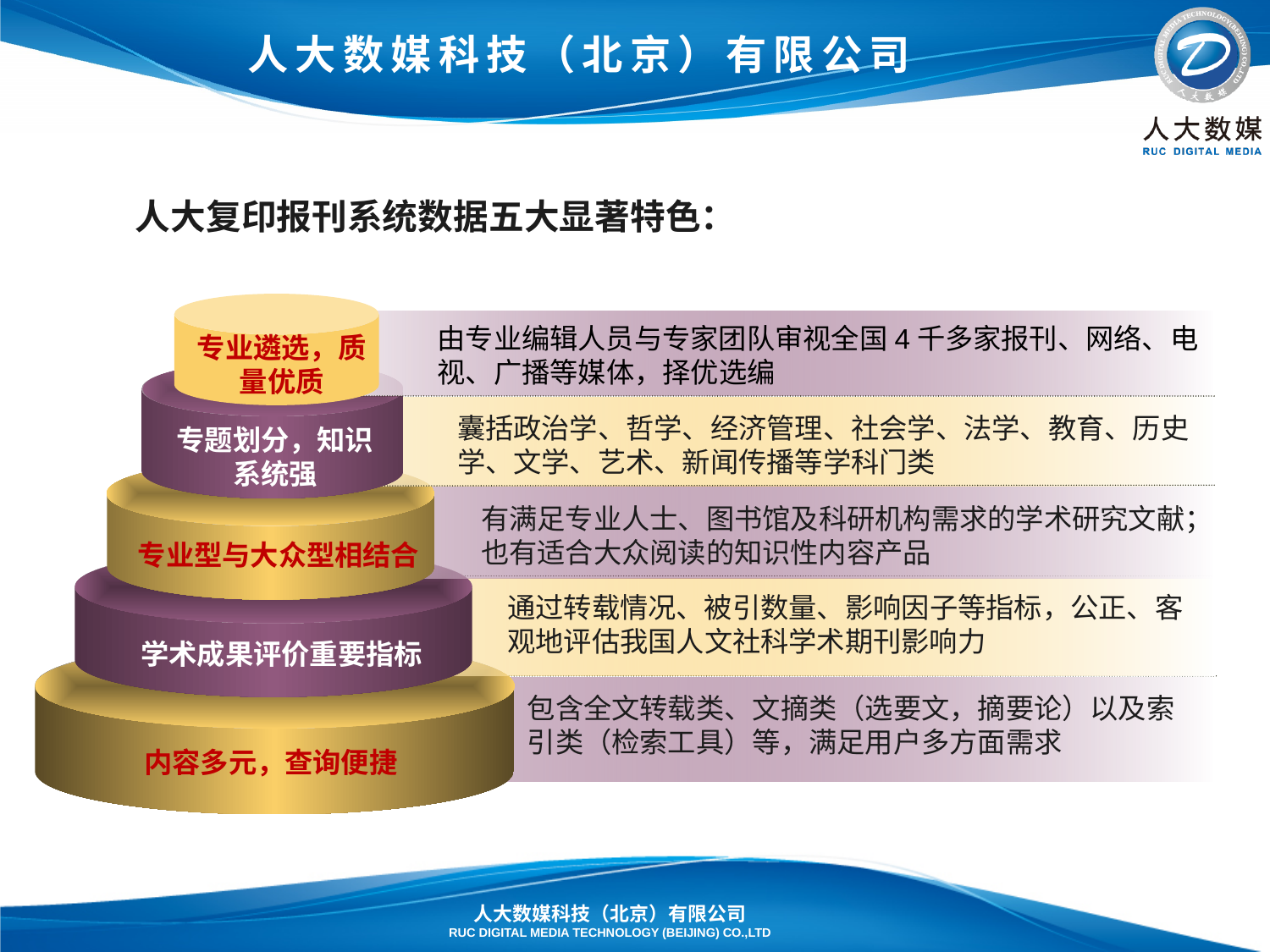

# 人大数媒科技（北京）有限公司
人大复印报刊系统数据五大显著特色：

由专业编辑人员与专家团队审视全国4千多家报刊、网络、电视、广播等媒体，择优选编
专业遴选，质量优质

囊括政治学、哲学、经济管理、社会学、法学、教育、历史学、文学、艺术、新闻传播等学科门类
专题划分，知识系统强

有满足专业人士、图书馆及科研机构需求的学术研究文献；也有适合大众阅读的知识性内容产品
专业型与大众型相结合

通过转载情况、被引数量、影响因子等指标，公正、客观地评估我国人文社科学术期刊影响力
学术成果评价重要指标

包含全文转载类、文摘类（选要文，摘要论）以及索引类（检索工具）等，满足用户多方面需求
内容多元，查询便捷